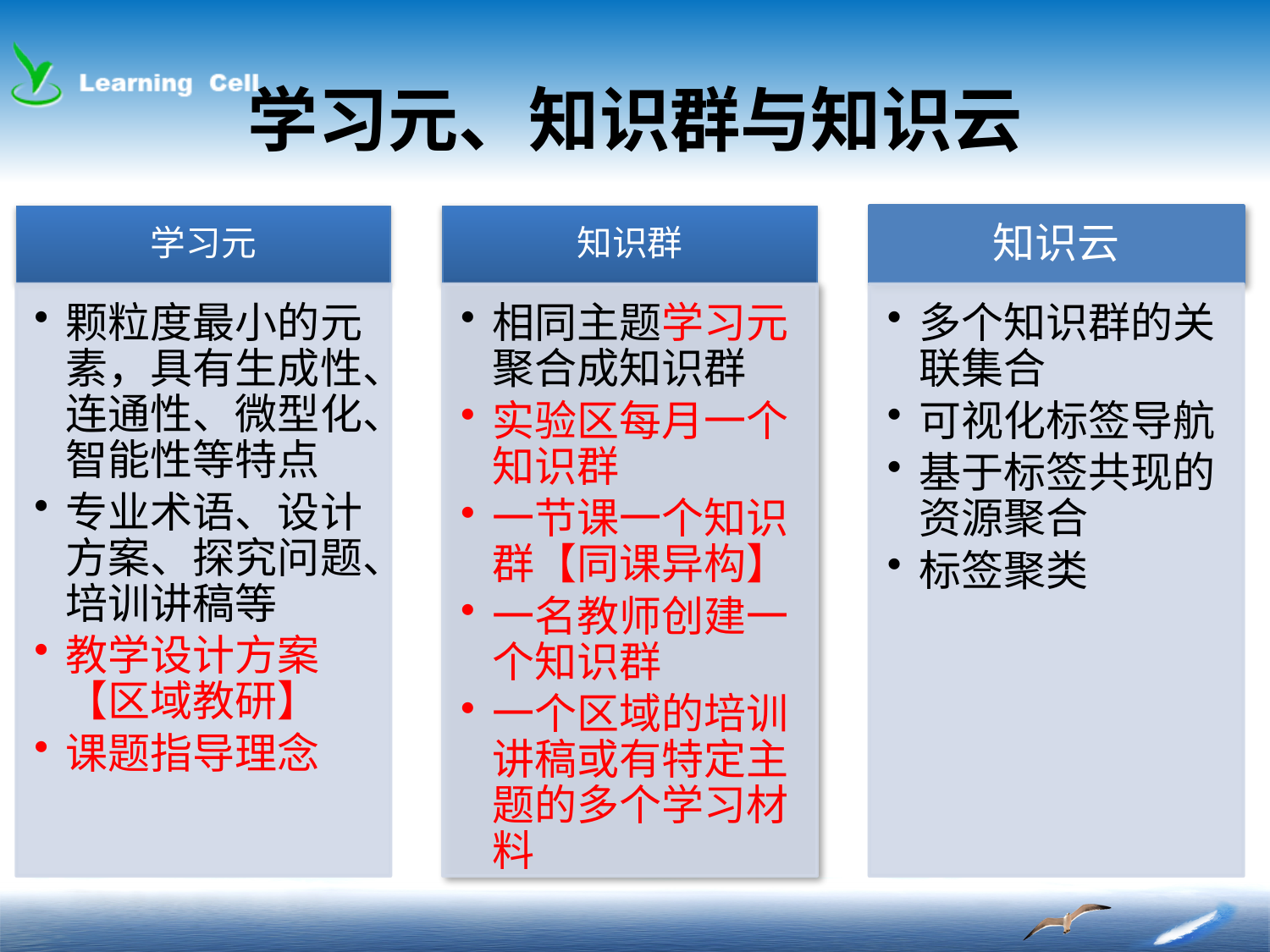

# 学习元、知识群与知识云
学习元
颗粒度最小的元素，具有生成性、连通性、微型化、智能性等特点
专业术语、设计方案、探究问题、培训讲稿等
教学设计方案【区域教研】
课题指导理念
知识群
相同主题学习元聚合成知识群
实验区每月一个知识群
一节课一个知识群【同课异构】
一名教师创建一个知识群
一个区域的培训讲稿或有特定主题的多个学习材料
知识云
多个知识群的关联集合
可视化标签导航
基于标签共现的资源聚合
标签聚类